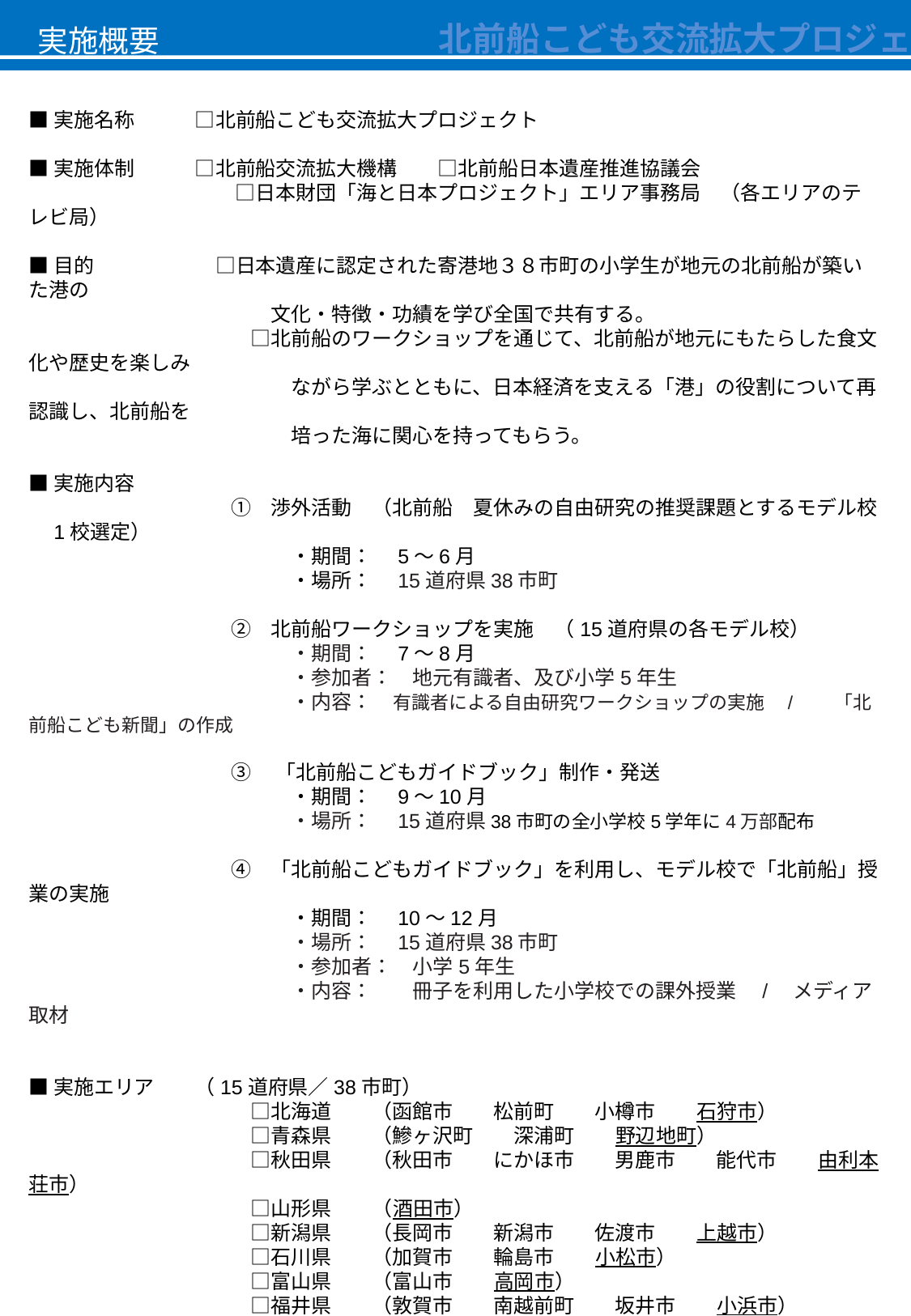

北前船こども交流拡大プロジェクト
実施概要
■実施名称　　　□北前船こども交流拡大プロジェクト

■実施体制　　　□北前船交流拡大機構　　□北前船日本遺産推進協議会
　　　　　　　　　　 □日本財団「海と日本プロジェクト」エリア事務局　（各エリアのテレビ局）

■目的　　　　　　□日本遺産に認定された寄港地３８市町の小学生が地元の北前船が築いた港の
　　　　　　　　　　　　文化・特徴・功績を学び全国で共有する。
　　　　　　　　　　　□北前船のワークショップを通じて、北前船が地元にもたらした食文化や歴史を楽しみ
　　　　　　　　　　　　　ながら学ぶとともに、日本経済を支える「港」の役割について再認識し、北前船を
　　　　　　　　　　　　　培った海に関心を持ってもらう。

■実施内容
　　　　　　　　　　①　渉外活動　（北前船　夏休みの自由研究の推奨課題とするモデル校　1校選定）
　　　　　　　　　　　　　・期間：　5～6月
　　　　　　　　　　　　　・場所：　15道府県38市町

　　　　　　　　　　②　北前船ワークショップを実施　（15道府県の各モデル校）
　　　　　　　　　　　　　・期間：　7～8月
　　　　　　　　　　　　　・参加者：　地元有識者、及び小学5年生
　　　　　　　　　　　　　・内容：　有識者による自由研究ワークショップの実施　/　　「北前船こども新聞」の作成

　　　　　　　　　　③ 　「北前船こどもガイドブック」制作・発送
　　　　　　　　　　　　　・期間：　9～10月
　　　　　　　　　　　　　・場所：　15道府県38市町の全小学校5学年に4万部配布

　　　　　　　　　　④　「北前船こどもガイドブック」を利用し、モデル校で「北前船」授業の実施
　　　　　　　　　　　　　・期間：　10～12月
　　　　　　　　　　　　　・場所：　15道府県38市町
　　　　　　　　　　　　　・参加者：　小学5年生
　　　　　　　　　　　　　・内容：　　冊子を利用した小学校での課外授業　/　メディア取材

■実施エリア　　（15道府県／38市町）
　　　　　　　　　　　□北海道　　（函館市　　松前町　　小樽市　　石狩市）
　　　　　　　　　　　□青森県　　（鰺ヶ沢町　　深浦町　　野辺地町）
　　　　　　　　　　　□秋田県　　（秋田市　　にかほ市　　男鹿市　　能代市　　由利本荘市）
　　　　　　　　　　　□山形県　　（酒田市）
　　　　　　　　　　　□新潟県　　（長岡市　　新潟市　　佐渡市　　上越市）
　　　　　　　　　　　□石川県　　（加賀市　　輪島市　　小松市）
　　　　　　　　　　　□富山県　　（富山市　　高岡市）
　　　　　　　　　　　□福井県　　（敦賀市　　南越前町　　坂井市　　小浜市）
　　　　　　　　　　　□京都府　　（宮津市）
　　　　　　　　　　　□大阪府　　（大阪市）
　　　　　　　　　　　□兵庫県　　（神戸市　　高砂市　　新温泉町　　赤穂市　　洲本市）
　　　　　　　　　　　□鳥取県　　（鳥取市）
　　　　　　　　　　　□島根県　　（浜田市）
　　　　　　　　　　　□岡山県　　（倉敷市）
　　　　　　　　　　　□広島県　　（尾道市　　呉市）
　　　　　　　　　　　　　　　　　　　　　　　　　　　　　　　　　　　　　　　　　※下線自治体はワークショップ実施